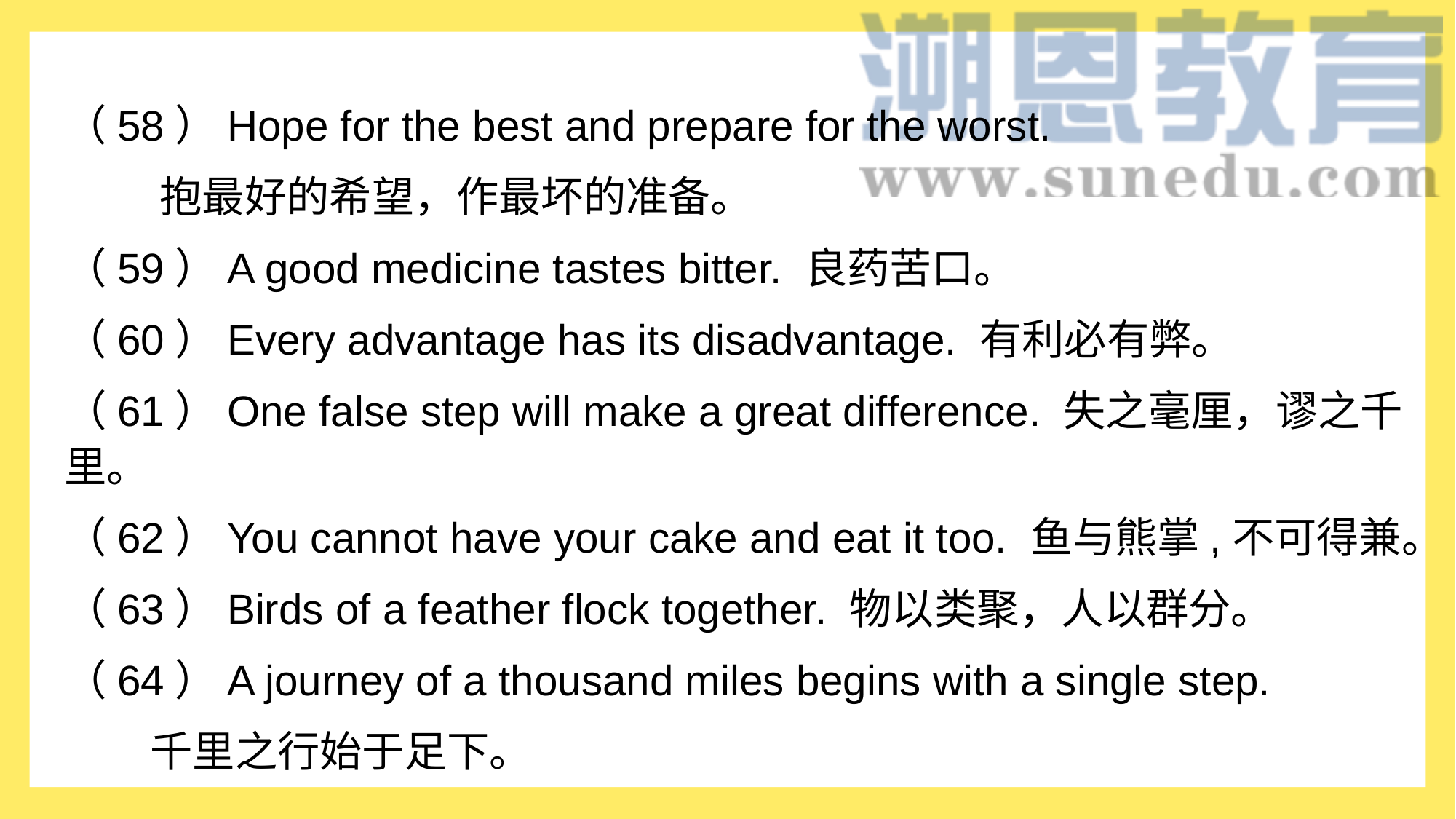

（58）Hope for the best and prepare for the worst.
         抱最好的希望，作最坏的准备。
（59）A good medicine tastes bitter. 良药苦口。
（60）Every advantage has its disadvantage. 有利必有弊。
（61）One false step will make a great difference. 失之毫厘，谬之千里。
（62）You cannot have your cake and eat it too. 鱼与熊掌,不可得兼。
（63）Birds of a feather flock together. 物以类聚，人以群分。
（64）A journey of a thousand miles begins with a single step.
        千里之行始于足下。